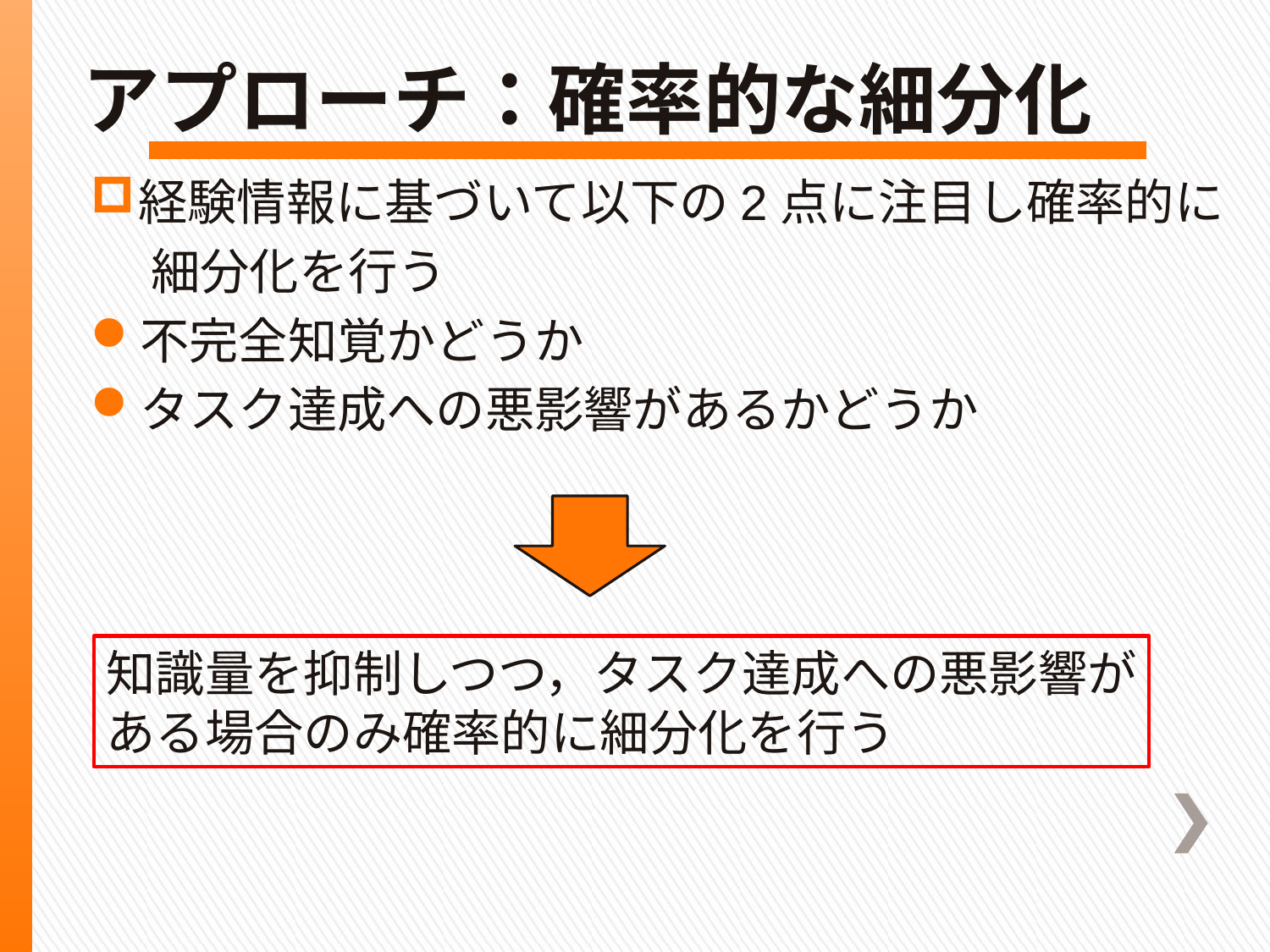

# アプローチ：確率的な細分化
経験情報に基づいて以下の2点に注目し確率的に
　 細分化を行う
不完全知覚かどうか
タスク達成への悪影響があるかどうか

知識量を抑制しつつ，タスク達成への悪影響が
ある場合のみ確率的に細分化を行う